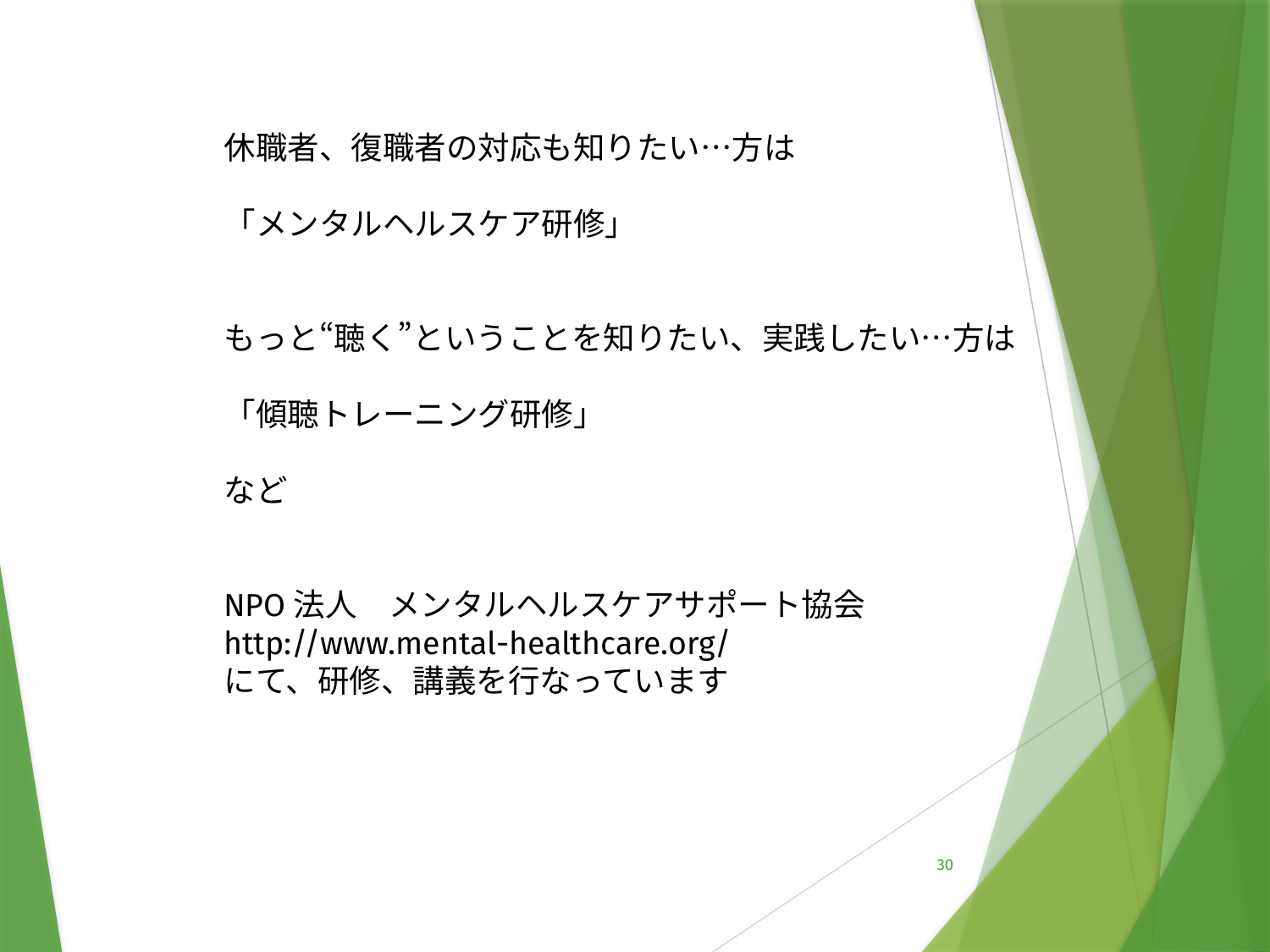

休職者、復職者の対応も知りたい…方は

「メンタルヘルスケア研修」

もっと“聴く”ということを知りたい、実践したい…方は

「傾聴トレーニング研修」

など

NPO法人　メンタルヘルスケアサポート協会
http://www.mental-healthcare.org/
にて、研修、講義を行なっています

30